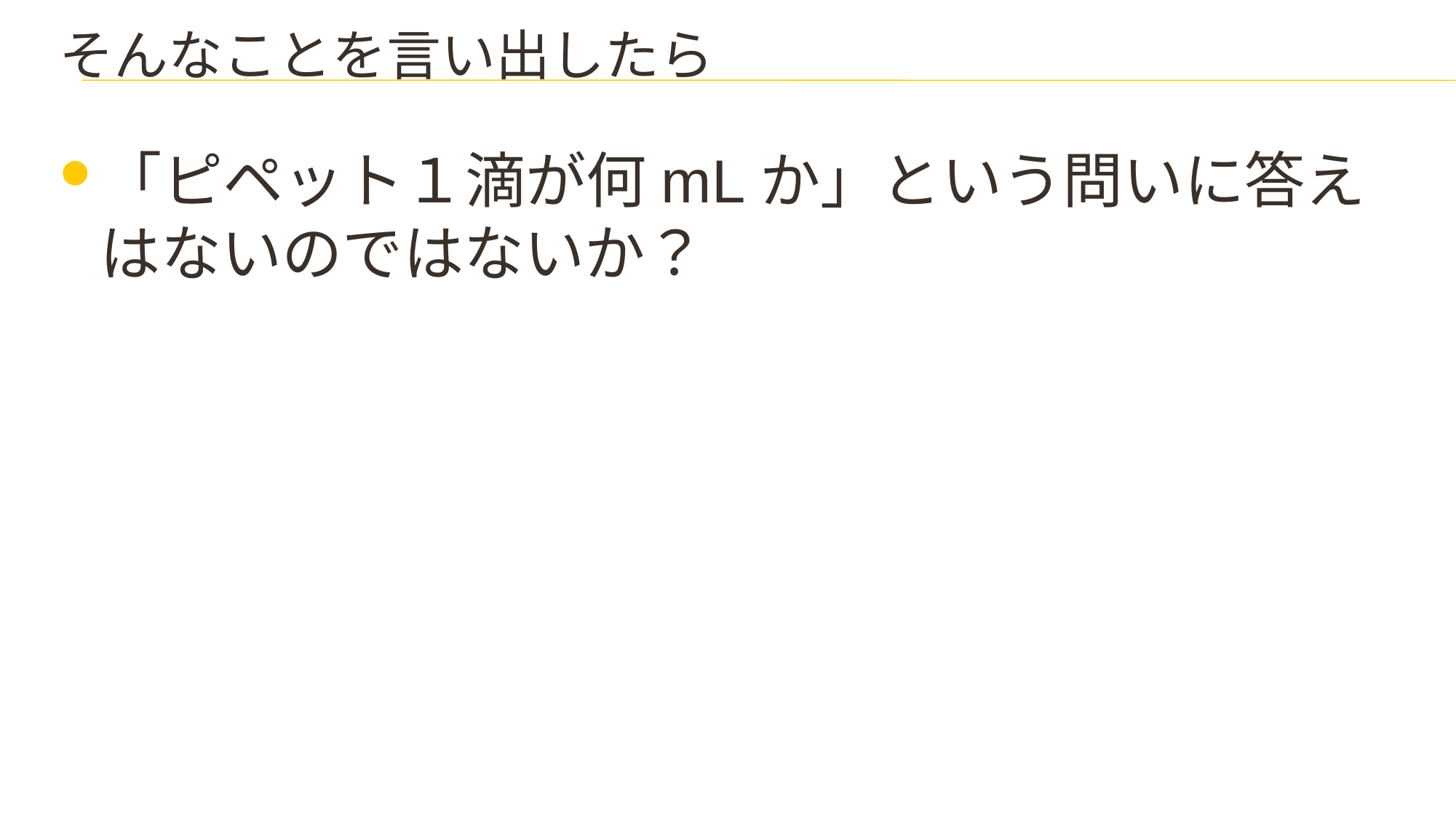

# そんなことを言い出したら
「ピペット１滴が何mLか」という問いに答えはないのではないか？